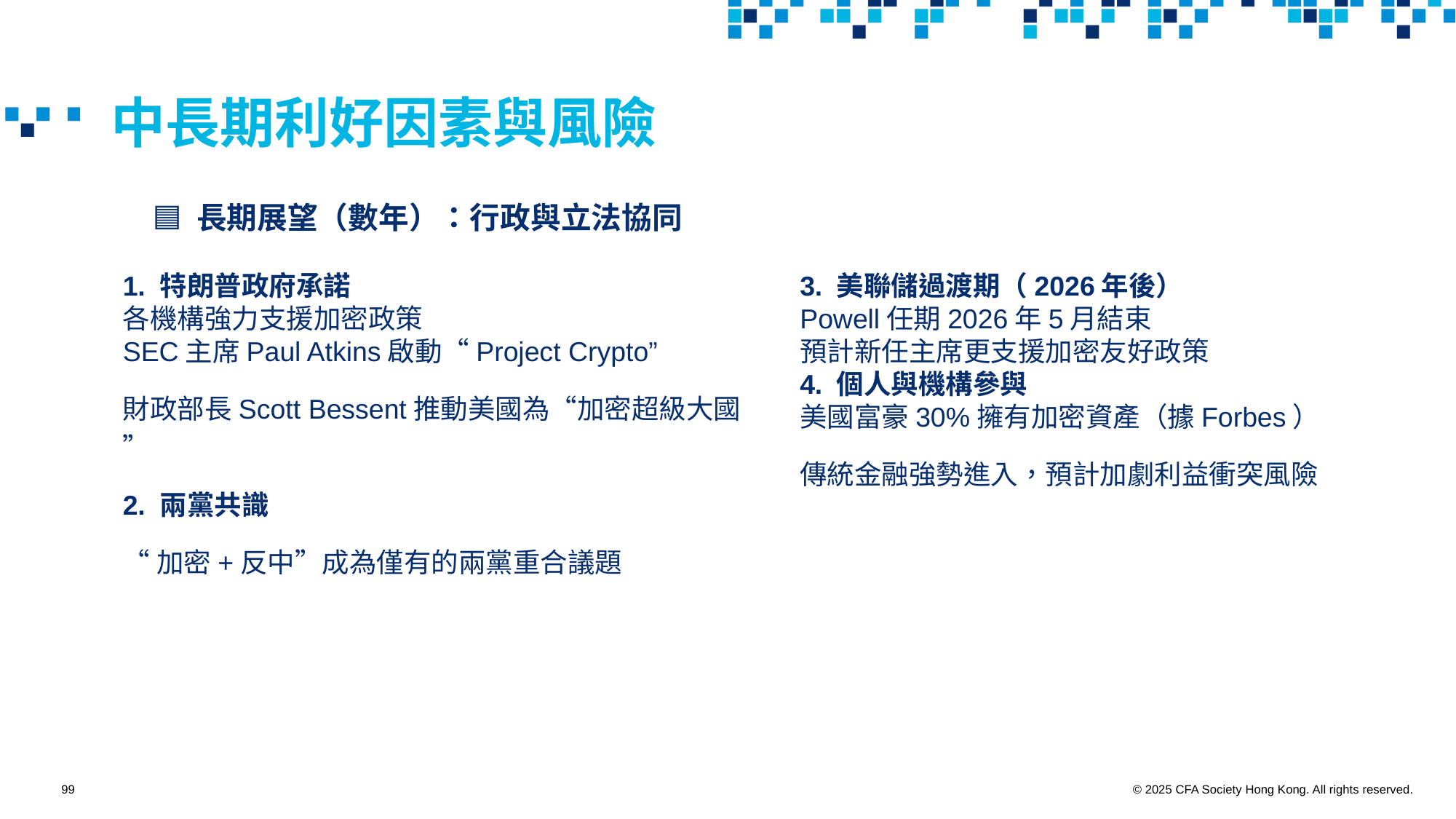

# 中長期利好因素與風險
🟦 長期展望（數年）：行政與立法協同
3. 美聯儲過渡期（2026年後）
Powell任期2026年5月結束
預計新任主席更支援加密友好政策
4. 個人與機構參與
美國富豪30%擁有加密資產（據Forbes）
傳統金融強勢進入，預計加劇利益衝突風險
1. 特朗普政府承諾
各機構強力支援加密政策
SEC主席Paul Atkins啟動“Project Crypto”
財政部長Scott Bessent推動美國為“加密超級大國”
2. 兩黨共識
“加密+反中”成為僅有的兩黨重合議題

99
© 2025 CFA Society Hong Kong. All rights reserved.